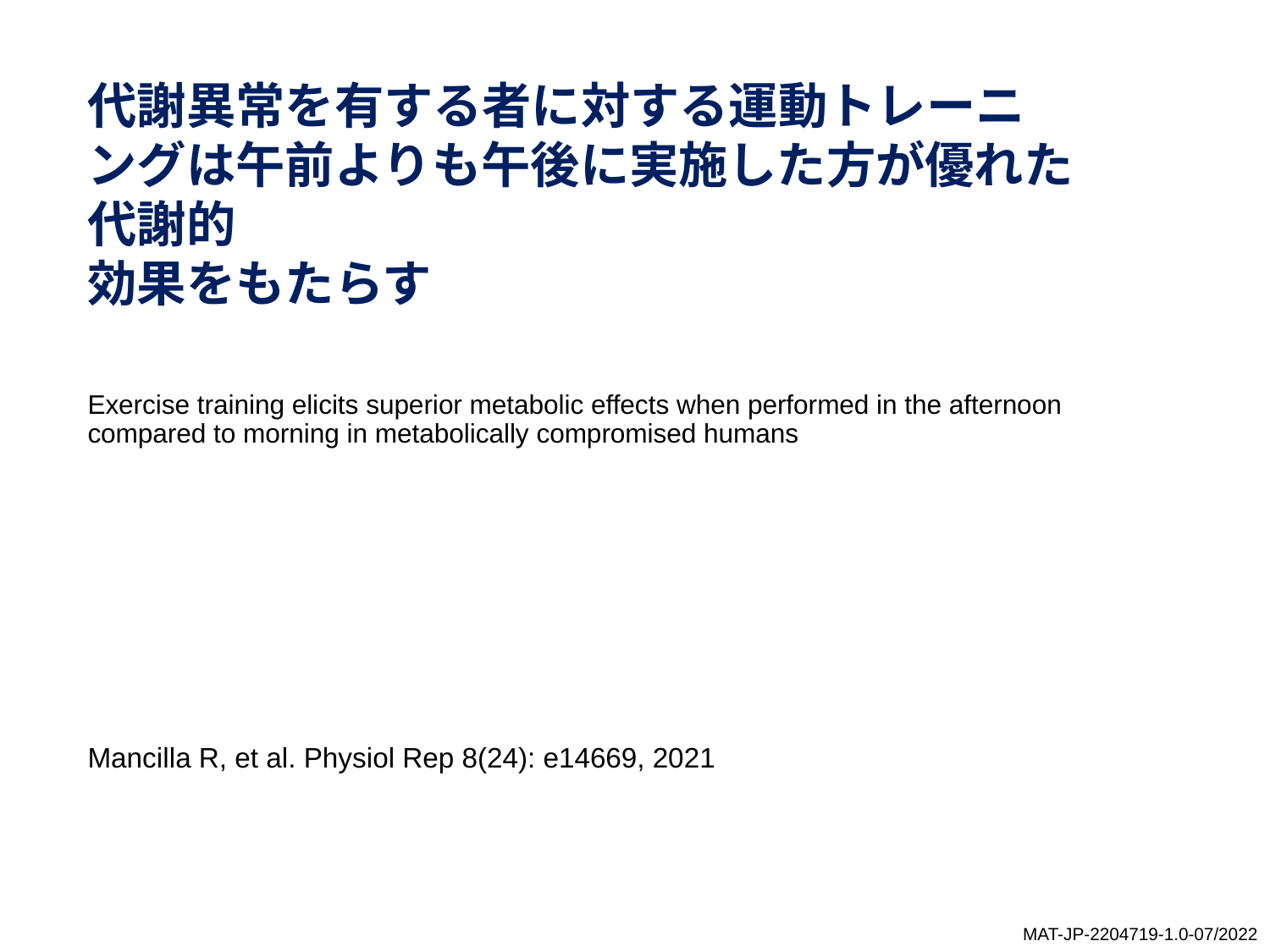

代謝異常を有する者に対する運動トレーニングは午前よりも午後に実施した方が優れた代謝的
効果をもたらす
Exercise training elicits superior metabolic effects when performed in the afternoon compared to morning in metabolically compromised humans
Mancilla R, et al. Physiol Rep 8(24): e14669, 2021
MAT-JP-2204719-1.0‐07/2022